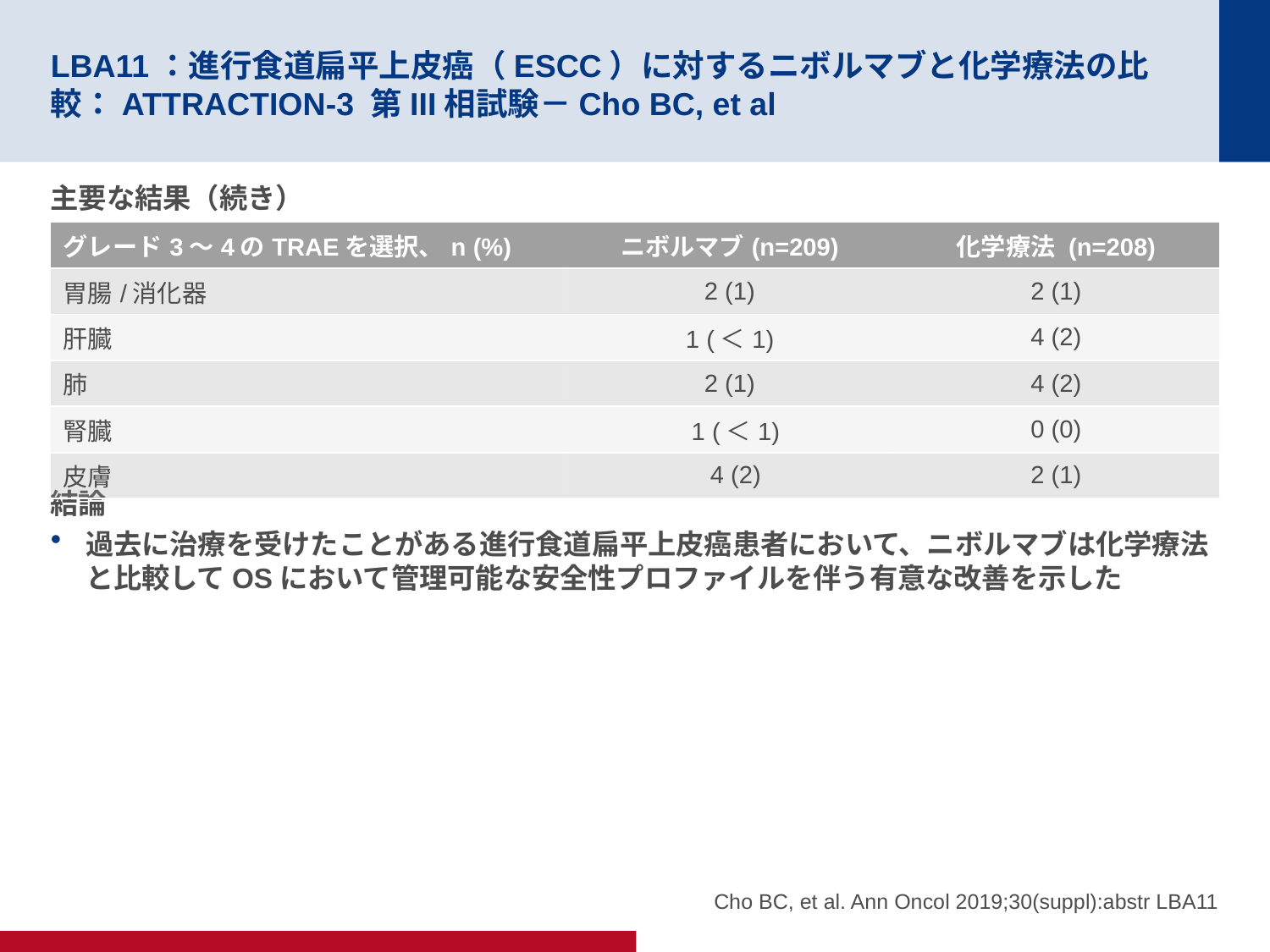

# LBA11：進行食道扁平上皮癌（ESCC）に対するニボルマブと化学療法の比較：ATTRACTION-3 第III相試験－Cho BC, et al
主要な結果（続き）
結論
過去に治療を受けたことがある進行食道扁平上皮癌患者において、ニボルマブは化学療法と比較してOSにおいて管理可能な安全性プロファイルを伴う有意な改善を示した
| グレード3～4のTRAEを選択、n (%) | ニボルマブ(n=209) | 化学療法 (n=208) |
| --- | --- | --- |
| 胃腸/消化器 | 2 (1) | 2 (1) |
| 肝臓 | 1 (＜1) | 4 (2) |
| 肺 | 2 (1) | 4 (2) |
| 腎臓 | 1 (＜1) | 0 (0) |
| 皮膚 | 4 (2) | 2 (1) |
Cho BC, et al. Ann Oncol 2019;30(suppl):abstr LBA11